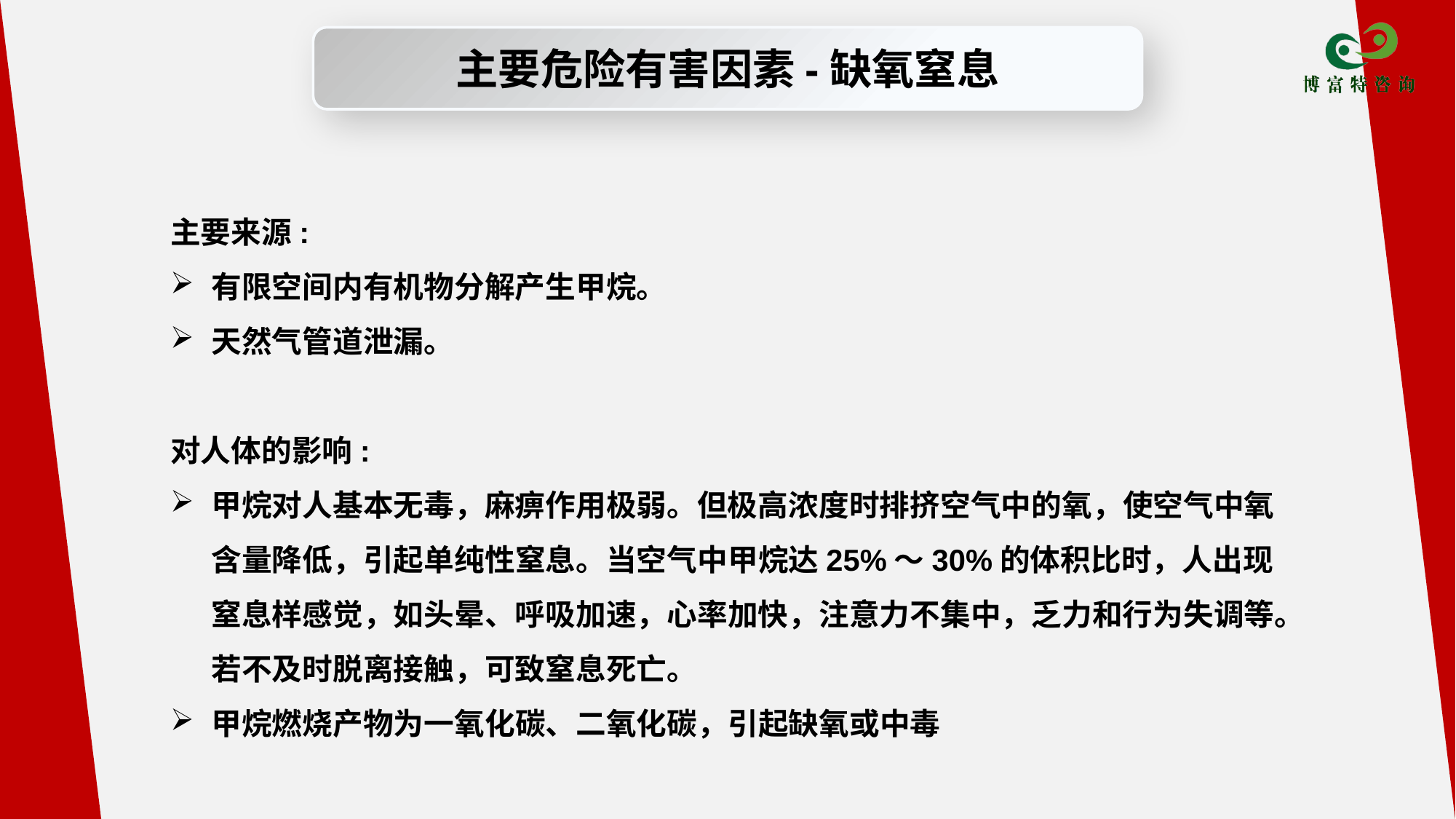

主要危险有害因素-缺氧窒息
主要来源:
有限空间内有机物分解产生甲烷。
天然气管道泄漏。

对人体的影响:
甲烷对人基本无毒，麻痹作用极弱。但极高浓度时排挤空气中的氧，使空气中氧含量降低，引起单纯性窒息。当空气中甲烷达25%～30%的体积比时，人出现窒息样感觉，如头晕、呼吸加速，心率加快，注意力不集中，乏力和行为失调等。若不及时脱离接触，可致窒息死亡。
甲烷燃烧产物为一氧化碳、二氧化碳，引起缺氧或中毒